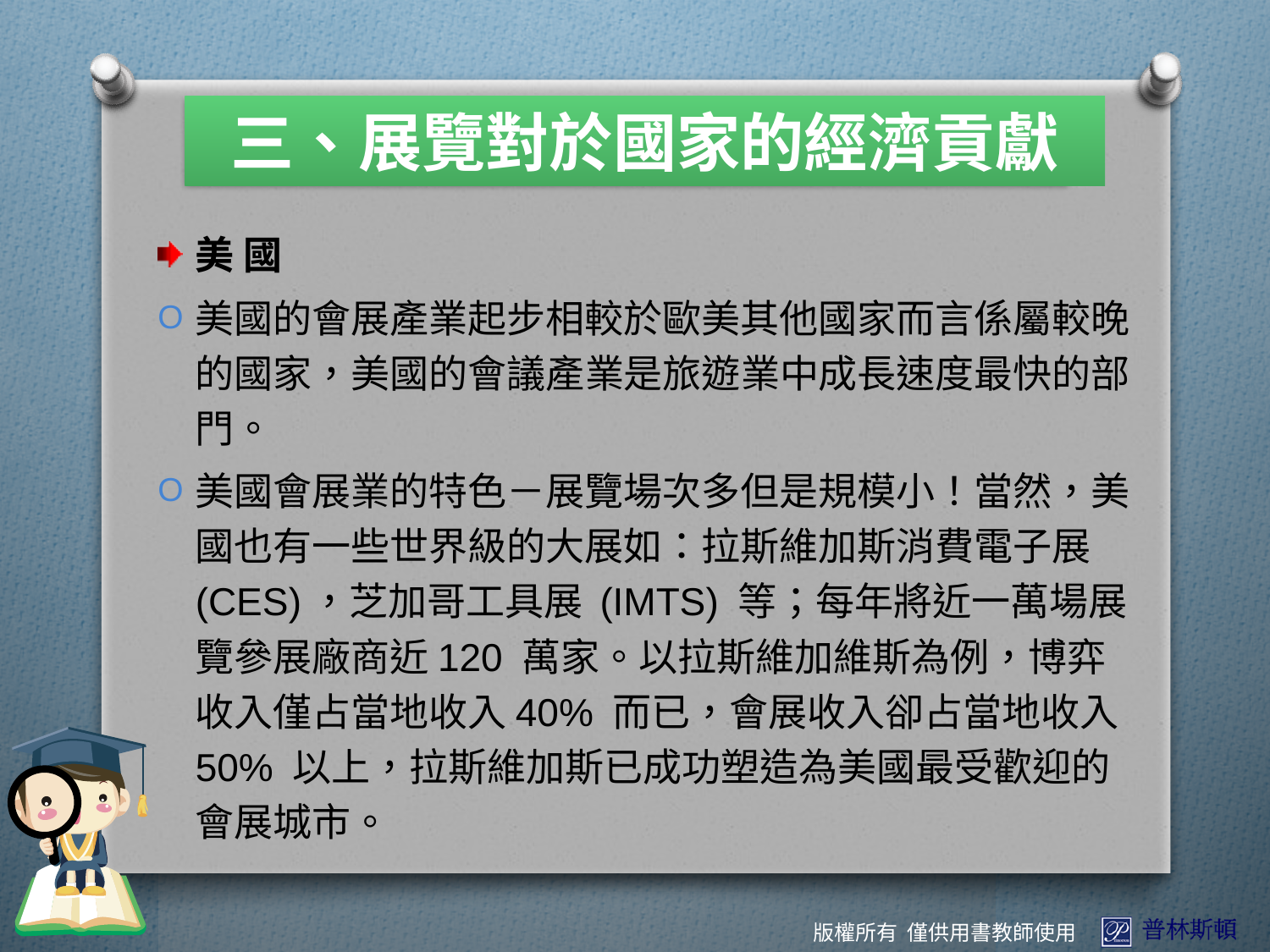

三、展覽對於國家的經濟貢獻
美 國
美國的會展產業起步相較於歐美其他國家而言係屬較晚的國家，美國的會議產業是旅遊業中成長速度最快的部門。
美國會展業的特色－展覽場次多但是規模小！當然，美國也有一些世界級的大展如：拉斯維加斯消費電子展 (CES)，芝加哥工具展 (IMTS) 等；每年將近一萬場展覽參展廠商近120 萬家。以拉斯維加維斯為例，博弈收入僅占當地收入40% 而已，會展收入卻占當地收入50% 以上，拉斯維加斯已成功塑造為美國最受歡迎的會展城市。